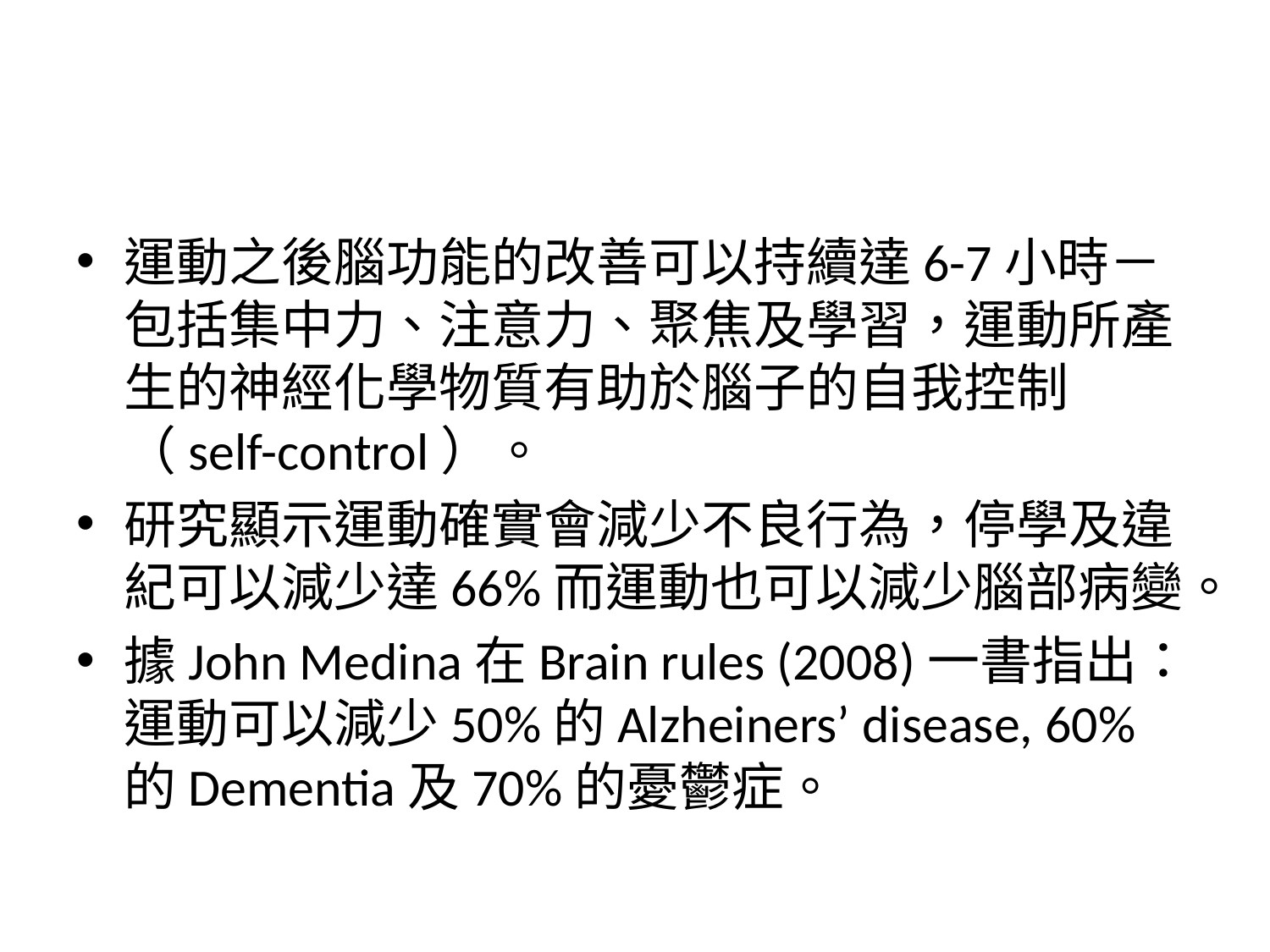

#
運動之後腦功能的改善可以持續達6-7小時－包括集中力、注意力、聚焦及學習，運動所產生的神經化學物質有助於腦子的自我控制（self-control）。
研究顯示運動確實會減少不良行為，停學及違紀可以減少達66%而運動也可以減少腦部病變。
據John Medina在Brain rules (2008)一書指出：運動可以減少50%的Alzheiners’ disease, 60%的Dementia及70%的憂鬱症。